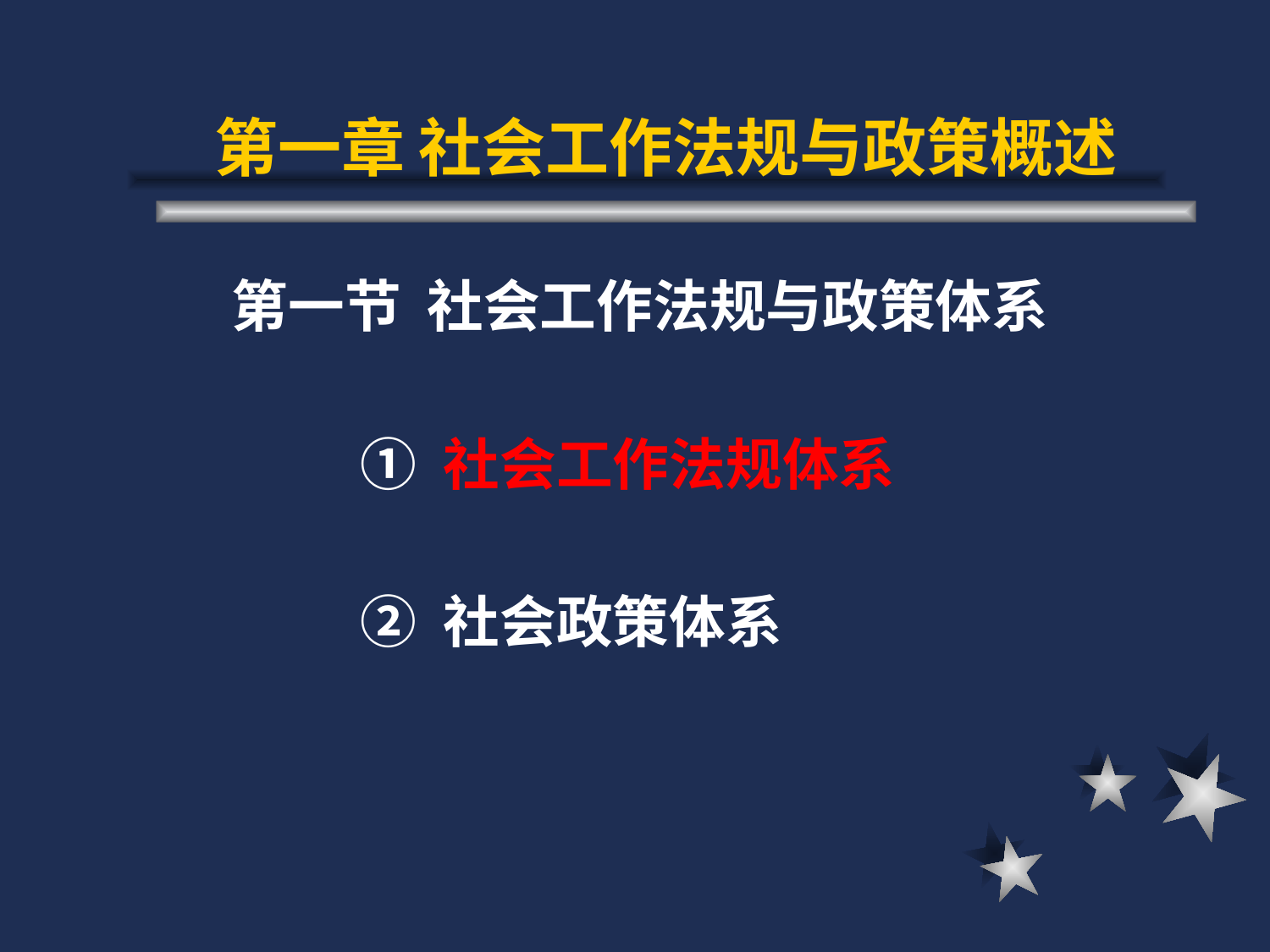

# 第一章 社会工作法规与政策概述
  第一节  社会工作法规与政策体系

             ① 社会工作法规体系

             ② 社会政策体系
5